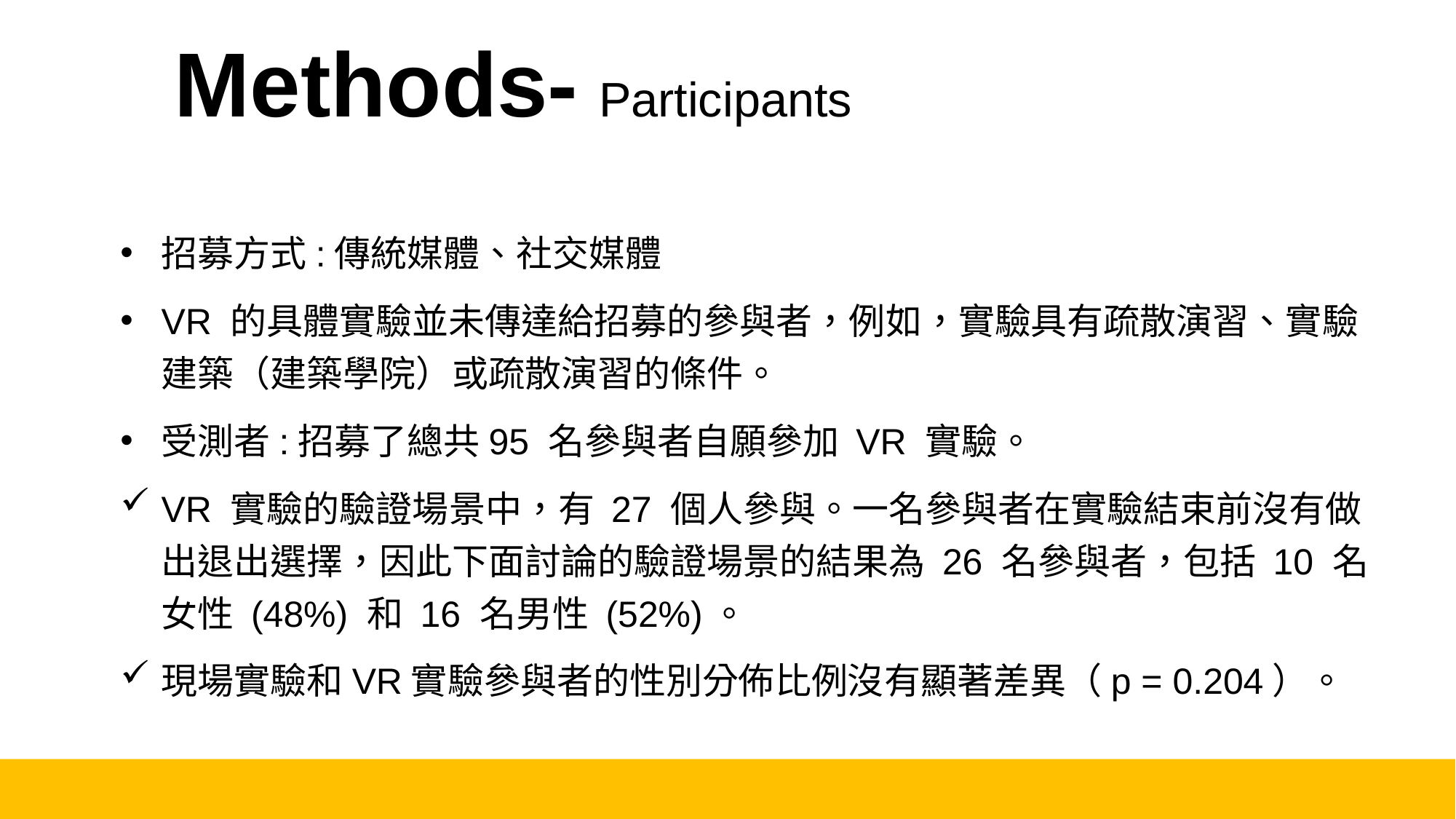

# Methods- Participants
招募方式:傳統媒體、社交媒體
VR 的具體實驗並未傳達給招募的參與者，例如，實驗具有疏散演習、實驗建築（建築學院）或疏散演習的條件。
受測者:招募了總共95 名參與者自願參加 VR 實驗。
VR 實驗的驗證場景中，有 27 個人參與。一名參與者在實驗結束前沒有做出退出選擇，因此下面討論的驗證場景的結果為 26 名參與者，包括 10 名女性 (48%) 和 16 名男性 (52%)。
現場實驗和VR實驗參與者的性別分佈比例沒有顯著差異（p = 0.204）。

14